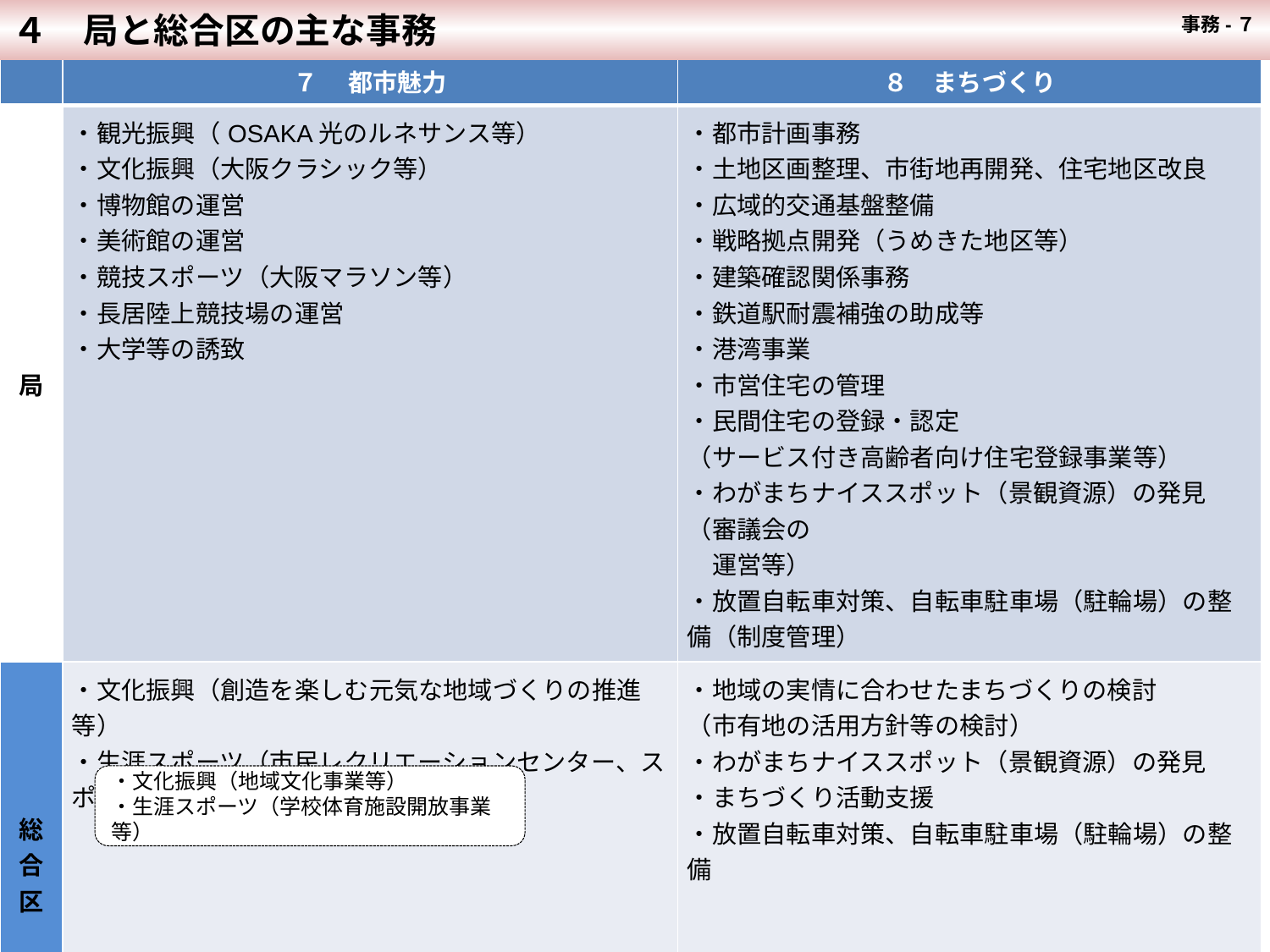

４　局と総合区の主な事務
 事務-７
|  | ７　 都市魅力 | ８　まちづくり |
| --- | --- | --- |
| 局 | ・観光振興（OSAKA光のルネサンス等） ・文化振興（大阪クラシック等） ・博物館の運営 ・美術館の運営 ・競技スポーツ（大阪マラソン等） ・長居陸上競技場の運営 ・大学等の誘致 | ・都市計画事務 ・土地区画整理、市街地再開発、住宅地区改良 ・広域的交通基盤整備 ・戦略拠点開発（うめきた地区等） ・建築確認関係事務 ・鉄道駅耐震補強の助成等 ・港湾事業 ・市営住宅の管理 ・民間住宅の登録・認定 （サービス付き高齢者向け住宅登録事業等） ・わがまちナイススポット（景観資源）の発見（審議会の 　運営等） ・放置自転車対策、自転車駐車場（駐輪場）の整備（制度管理） |
| 総合区 | ・文化振興（創造を楽しむ元気な地域づくりの推進等） ・生涯スポーツ（市民レクリエーションセンター、スポーツ教室 　等） | ・地域の実情に合わせたまちづくりの検討 （市有地の活用方針等の検討） ・わがまちナイススポット（景観資源）の発見 ・まちづくり活動支援 ・放置自転車対策、自転車駐車場（駐輪場）の整備 |
・文化振興（地域文化事業等）
・生涯スポーツ（学校体育施設開放事業等）